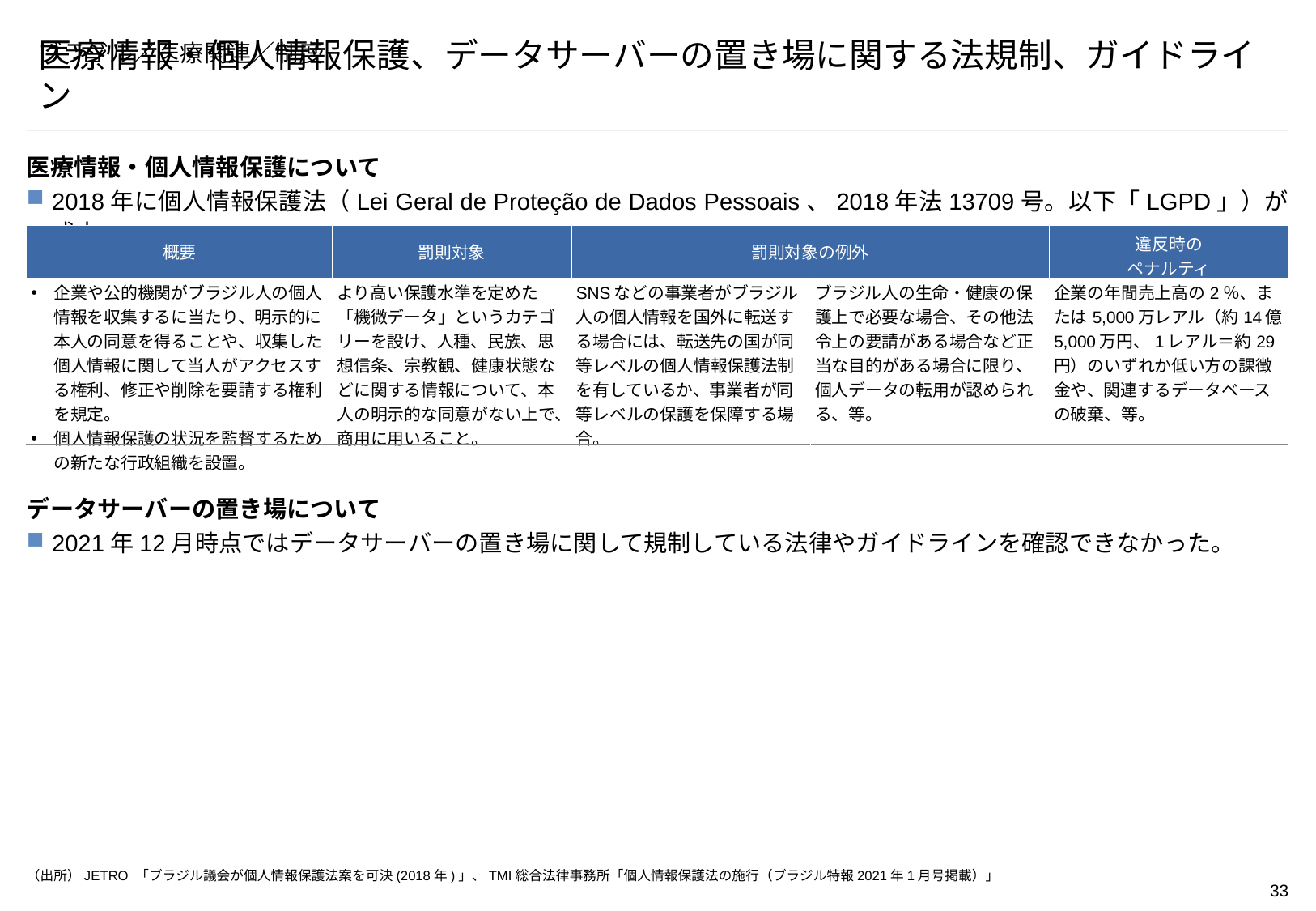

# ブラジル／医療関連／制度
医療情報・個人情報保護、データサーバーの置き場に関する法規制、ガイドライン
医療情報・個人情報保護について
2018年に個人情報保護法（Lei Geral de Proteção de Dados Pessoais、2018年法13709号。以下「LGPD」）が成立。

データサーバーの置き場について
2021年12月時点ではデータサーバーの置き場に関して規制している法律やガイドラインを確認できなかった。
| 概要 | 罰則対象 | 罰則対象の例外 |  | 違反時の ペナルティ |
| --- | --- | --- | --- | --- |
| 企業や公的機関がブラジル人の個人情報を収集するに当たり、明示的に本人の同意を得ることや、収集した個人情報に関して当人がアクセスする権利、修正や削除を要請する権利を規定。 個人情報保護の状況を監督するための新たな行政組織を設置。 | より高い保護水準を定めた「機微データ」というカテゴリーを設け、人種、民族、思想信条、宗教観、健康状態などに関する情報について、本人の明示的な同意がない上で、商用に用いること。 | SNSなどの事業者がブラジル人の個人情報を国外に転送する場合には、転送先の国が同等レベルの個人情報保護法制を有しているか、事業者が同等レベルの保護を保障する場合。 | ブラジル人の生命・健康の保護上で必要な場合、その他法令上の要請がある場合など正当な目的がある場合に限り、個人データの転用が認められる、等。 | 企業の年間売上高の2％、または5,000万レアル（約14億5,000万円、1レアル＝約29円）のいずれか低い方の課徴金や、関連するデータベースの破棄、等。 |
（出所）JETRO 「ブラジル議会が個人情報保護法案を可決(2018年)」、TMI総合法律事務所「個人情報保護法の施行（ブラジル特報2021年1月号掲載）」